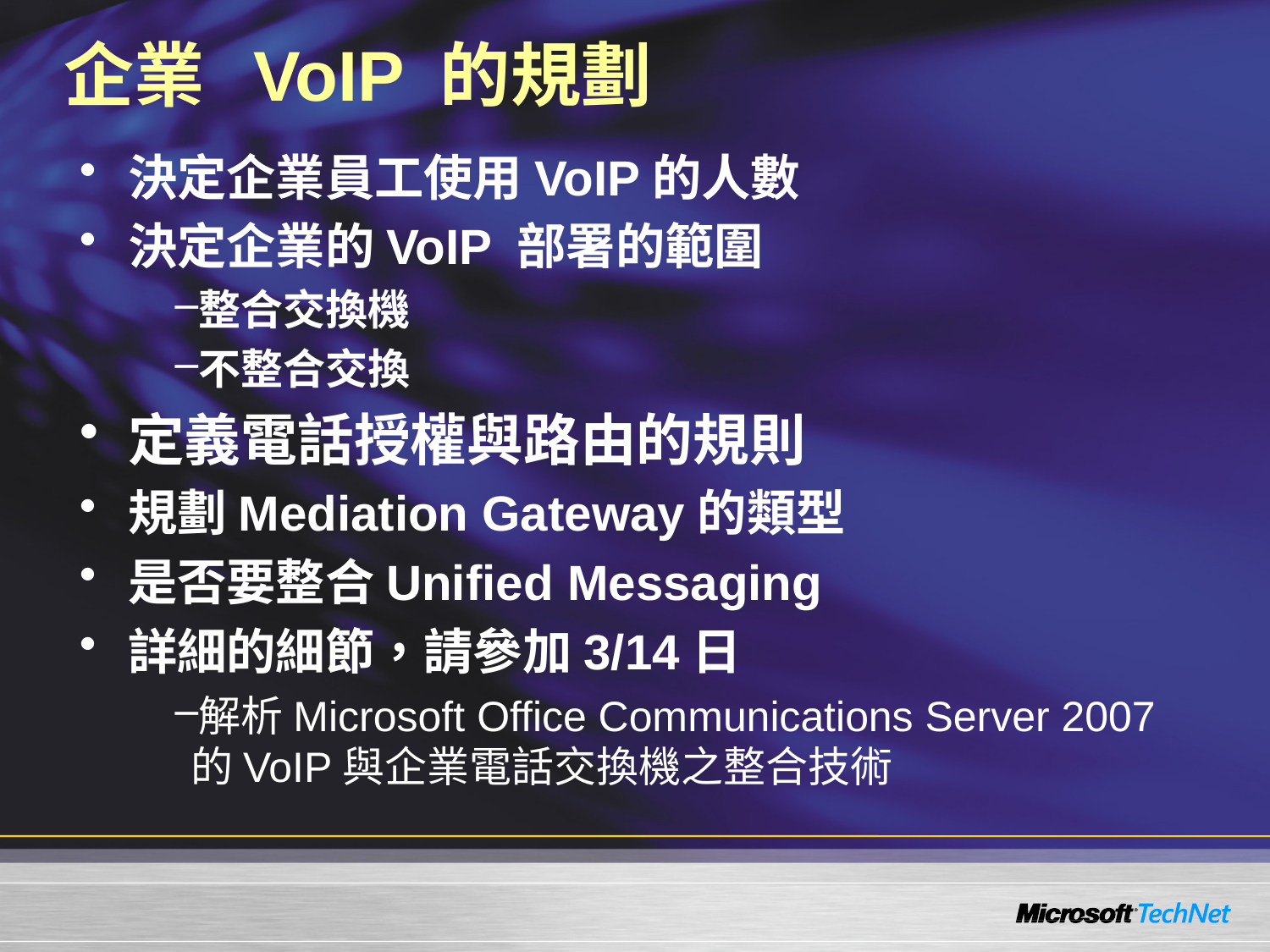

# 企業  VoIP 的規劃
決定企業員工使用VoIP的人數
決定企業的VoIP 部署的範圍
整合交換機
不整合交換
定義電話授權與路由的規則
規劃Mediation Gateway的類型
是否要整合Unified Messaging
詳細的細節，請參加3/14日
解析Microsoft Office Communications Server 2007的VoIP與企業電話交換機之整合技術